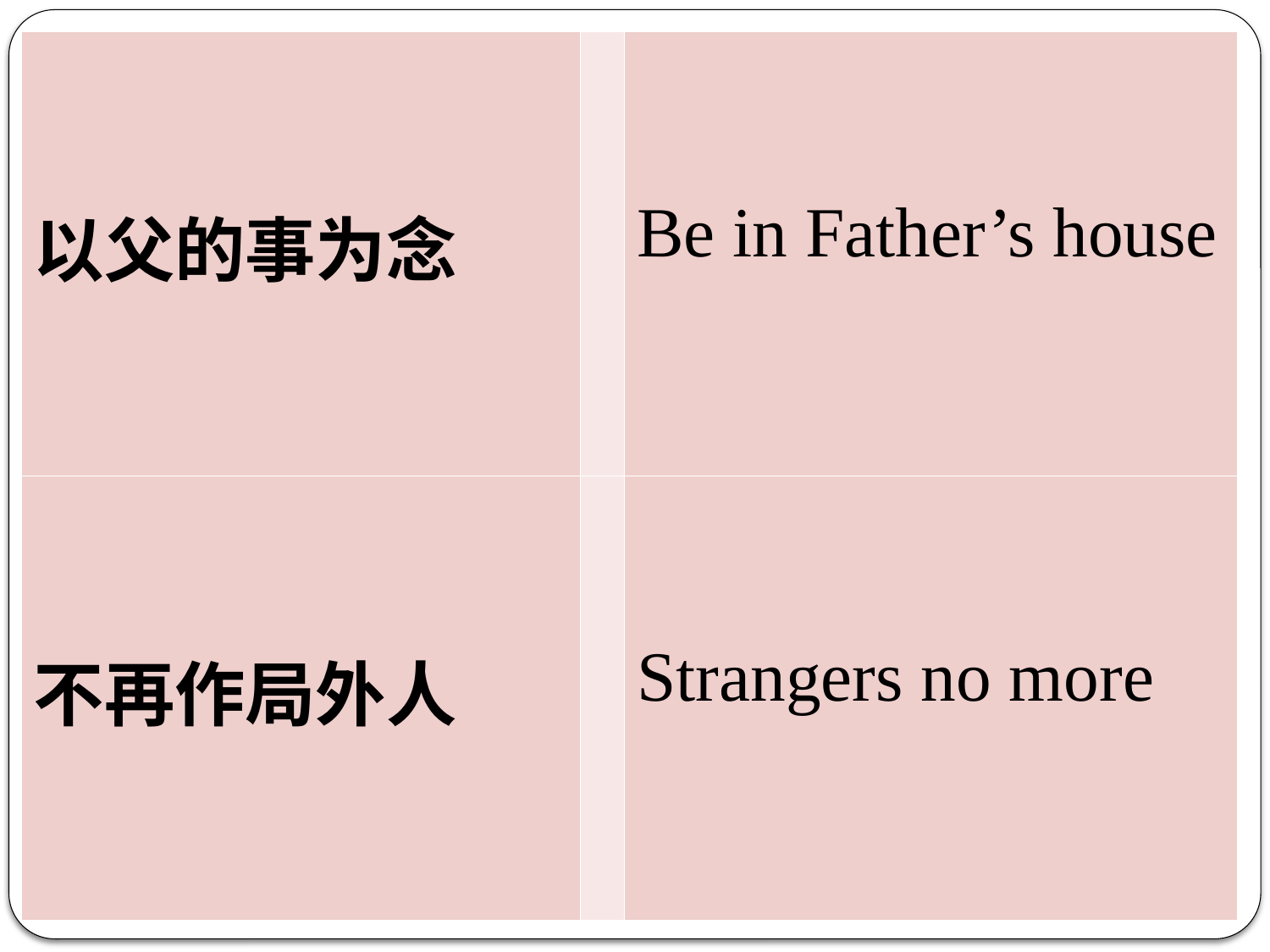

| 以父的事为念 |  | Be in Father’s house |
| --- | --- | --- |
| 不再作局外人 |  | Strangers no more |